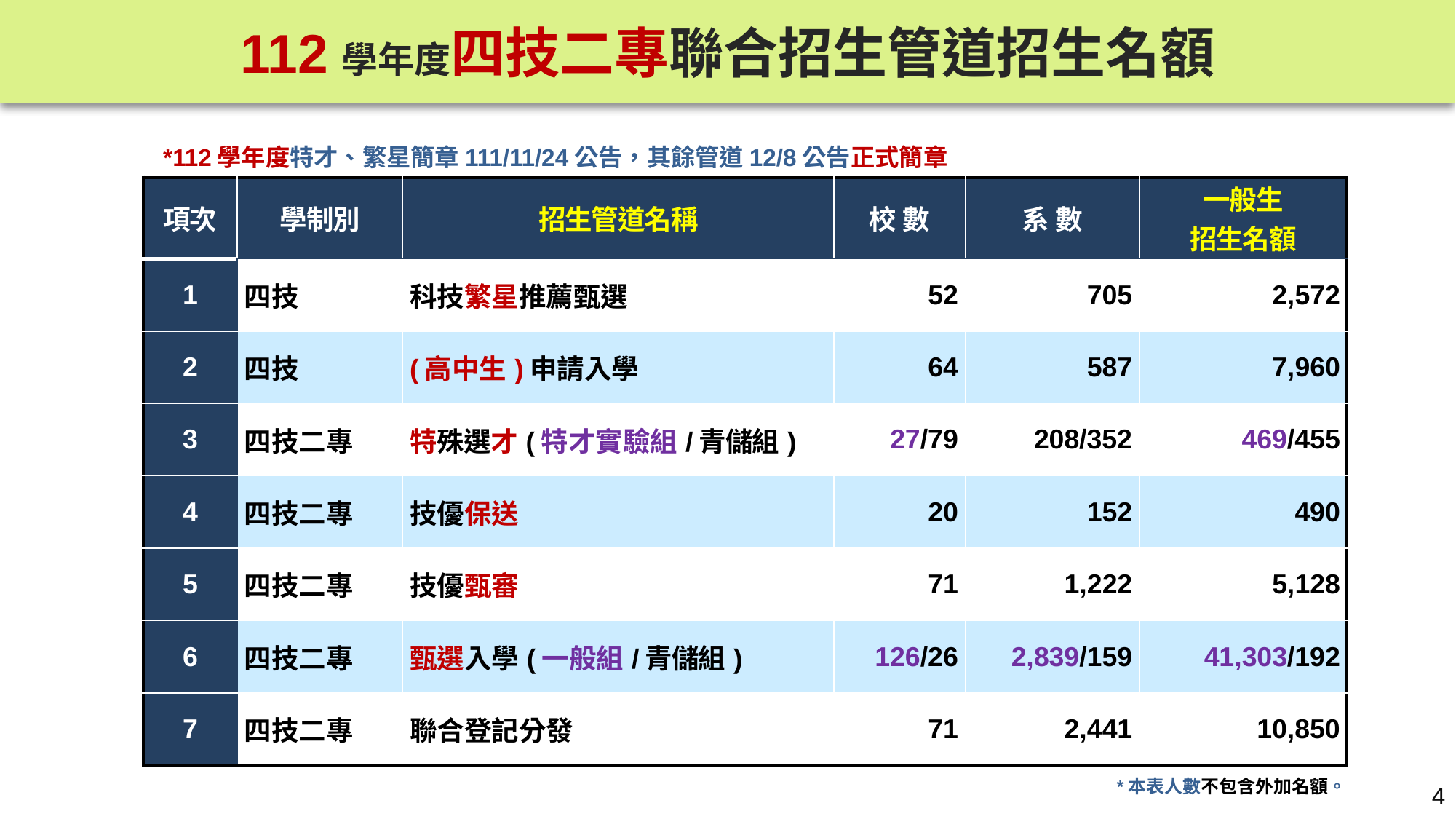

112學年度四技二專聯合招生管道招生名額
*112學年度特才、繁星簡章111/11/24公告，其餘管道12/8公告正式簡章
| 項次 | 學制別 | 招生管道名稱 | 校 數 | 系 數 | 一般生 招生名額 |
| --- | --- | --- | --- | --- | --- |
| 1 | 四技 | 科技繁星推薦甄選 | 52 | 705 | 2,572 |
| 2 | 四技 | (高中生)申請入學 | 64 | 587 | 7,960 |
| 3 | 四技二專 | 特殊選才(特才實驗組/青儲組) | 27/79 | 208/352 | 469/455 |
| 4 | 四技二專 | 技優保送 | 20 | 152 | 490 |
| 5 | 四技二專 | 技優甄審 | 71 | 1,222 | 5,128 |
| 6 | 四技二專 | 甄選入學(一般組/青儲組) | 126/26 | 2,839/159 | 41,303/192 |
| 7 | 四技二專 | 聯合登記分發 | 71 | 2,441 | 10,850 |
較前1學年度
-98
-71
+72/-13
+18
-868
-1,157/-90
-3,349
*本表人數不包含外加名額。